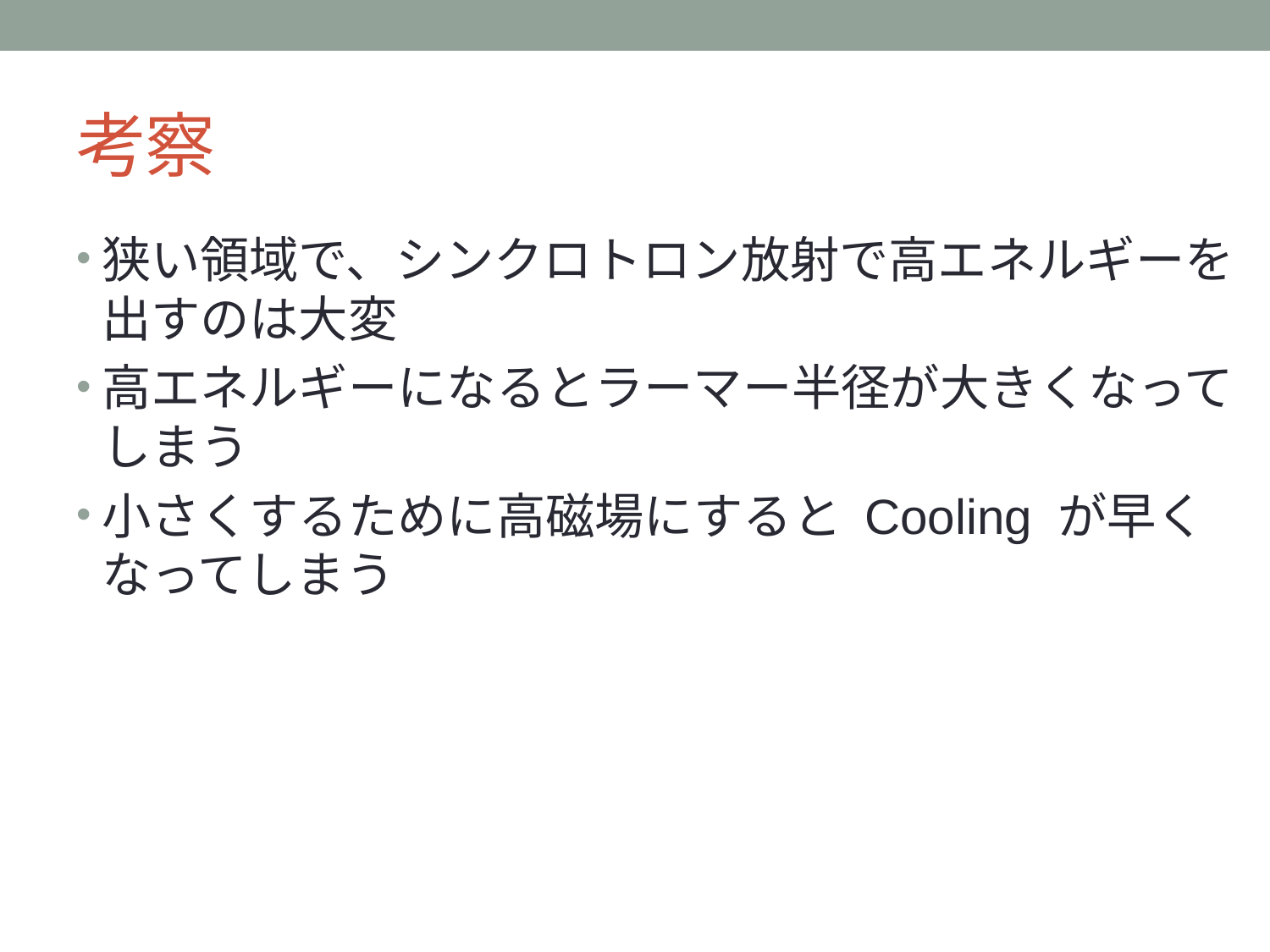

# 考察
狭い領域で、シンクロトロン放射で高エネルギーを出すのは大変
高エネルギーになるとラーマー半径が大きくなってしまう
小さくするために高磁場にすると Cooling が早くなってしまう